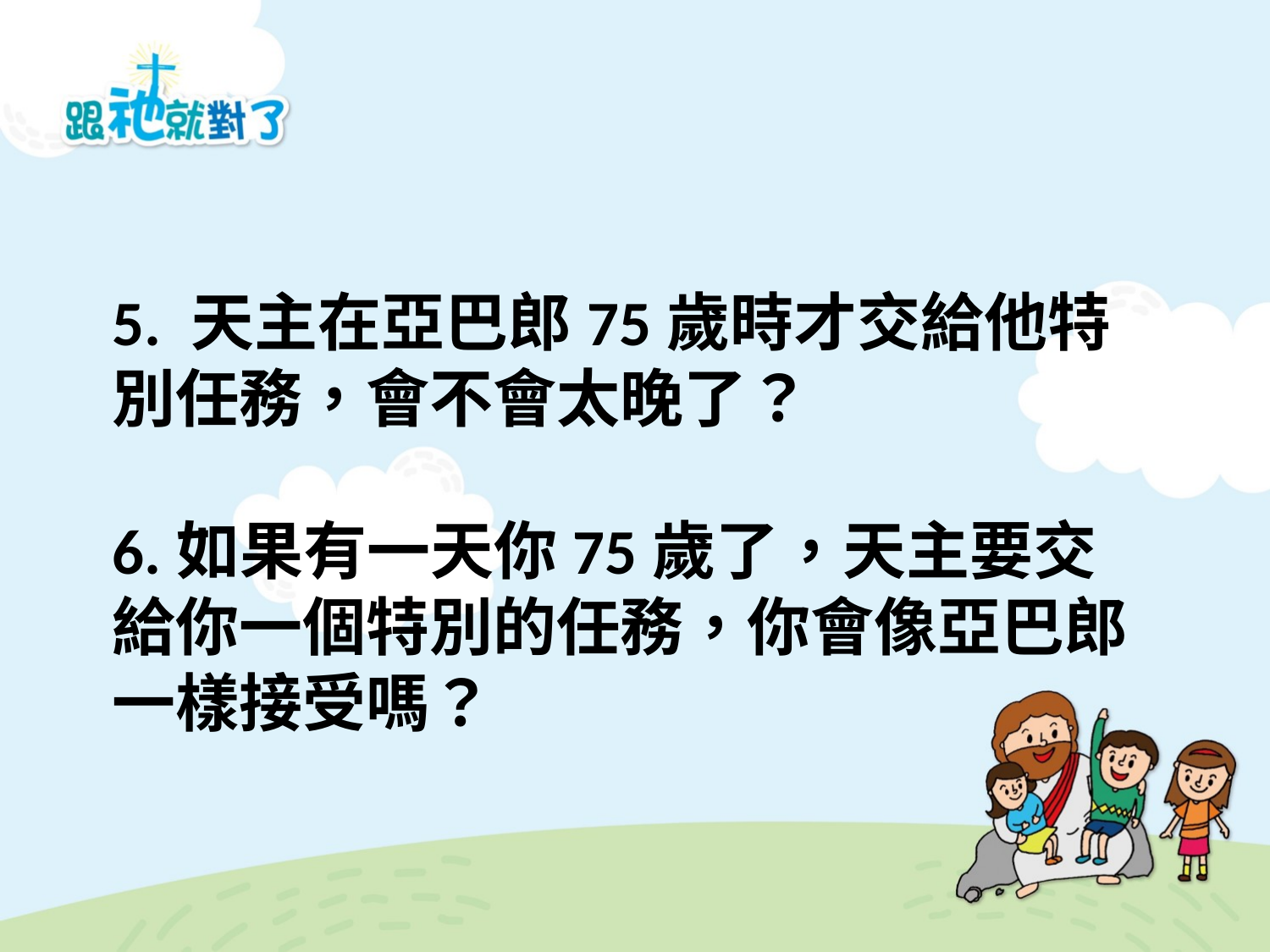

5. 天主在亞巴郎75歲時才交給他特別任務，會不會太晚了？

6.如果有一天你75歲了，天主要交給你一個特別的任務，你會像亞巴郎一樣接受嗎？